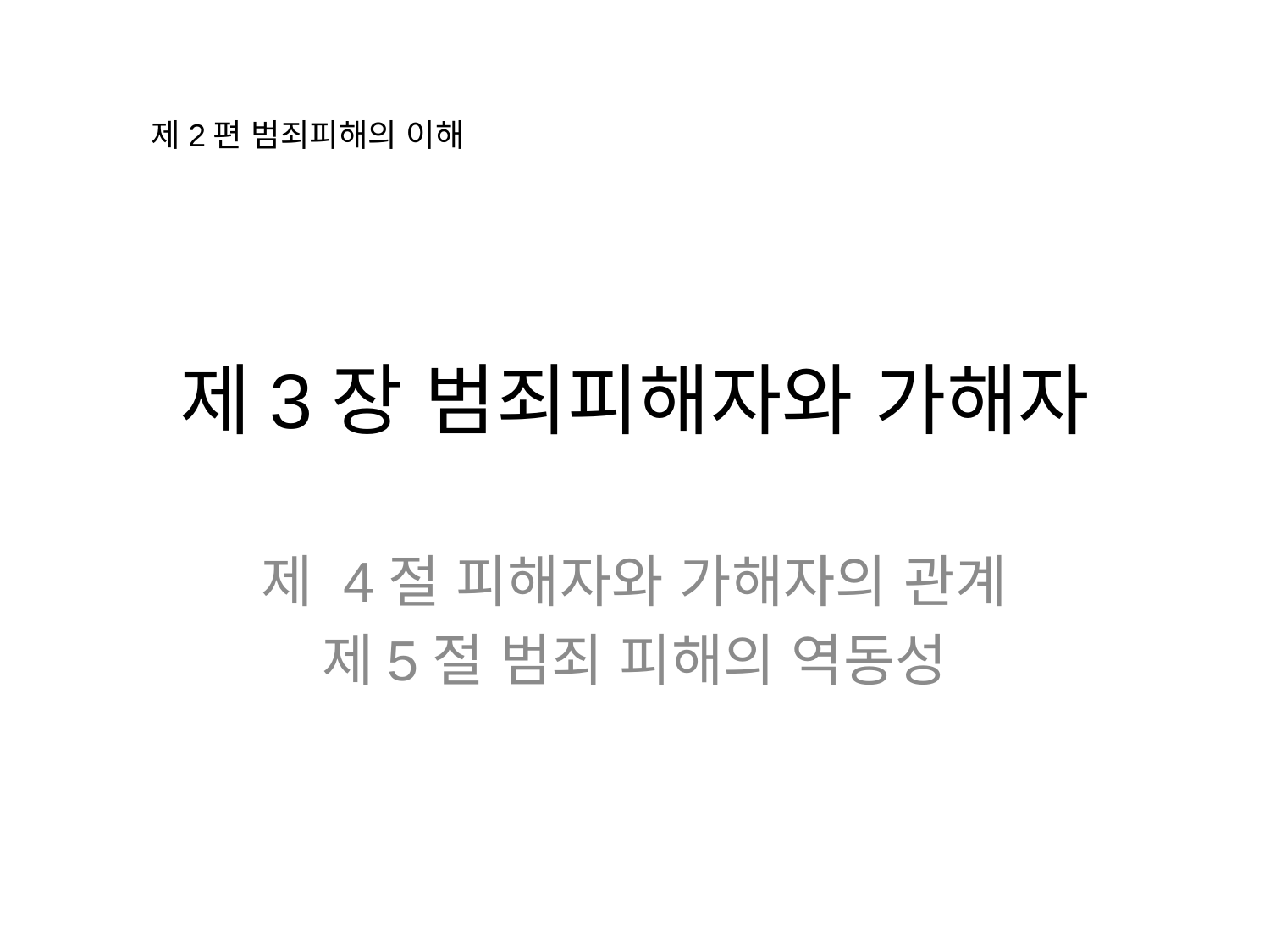

제2편 범죄피해의 이해
# 제3장 범죄피해자와 가해자
제 4절 피해자와 가해자의 관계
제5절 범죄 피해의 역동성